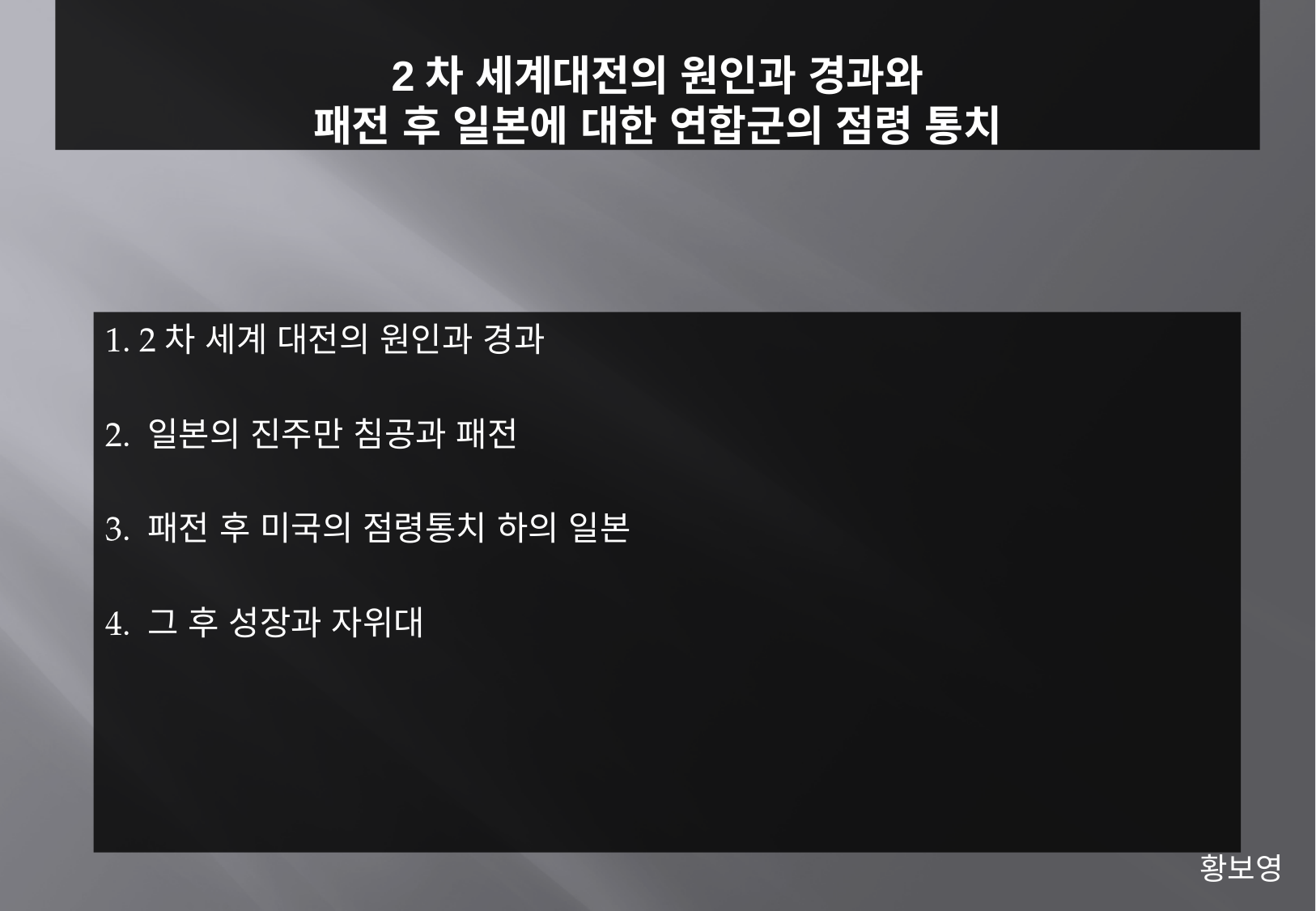

# 2차 세계대전의 원인과 경과와 패전 후 일본에 대한 연합군의 점령 통치
1. 2차 세계 대전의 원인과 경과

2. 일본의 진주만 침공과 패전

3. 패전 후 미국의 점령통치 하의 일본

4. 그 후 성장과 자위대
황보영